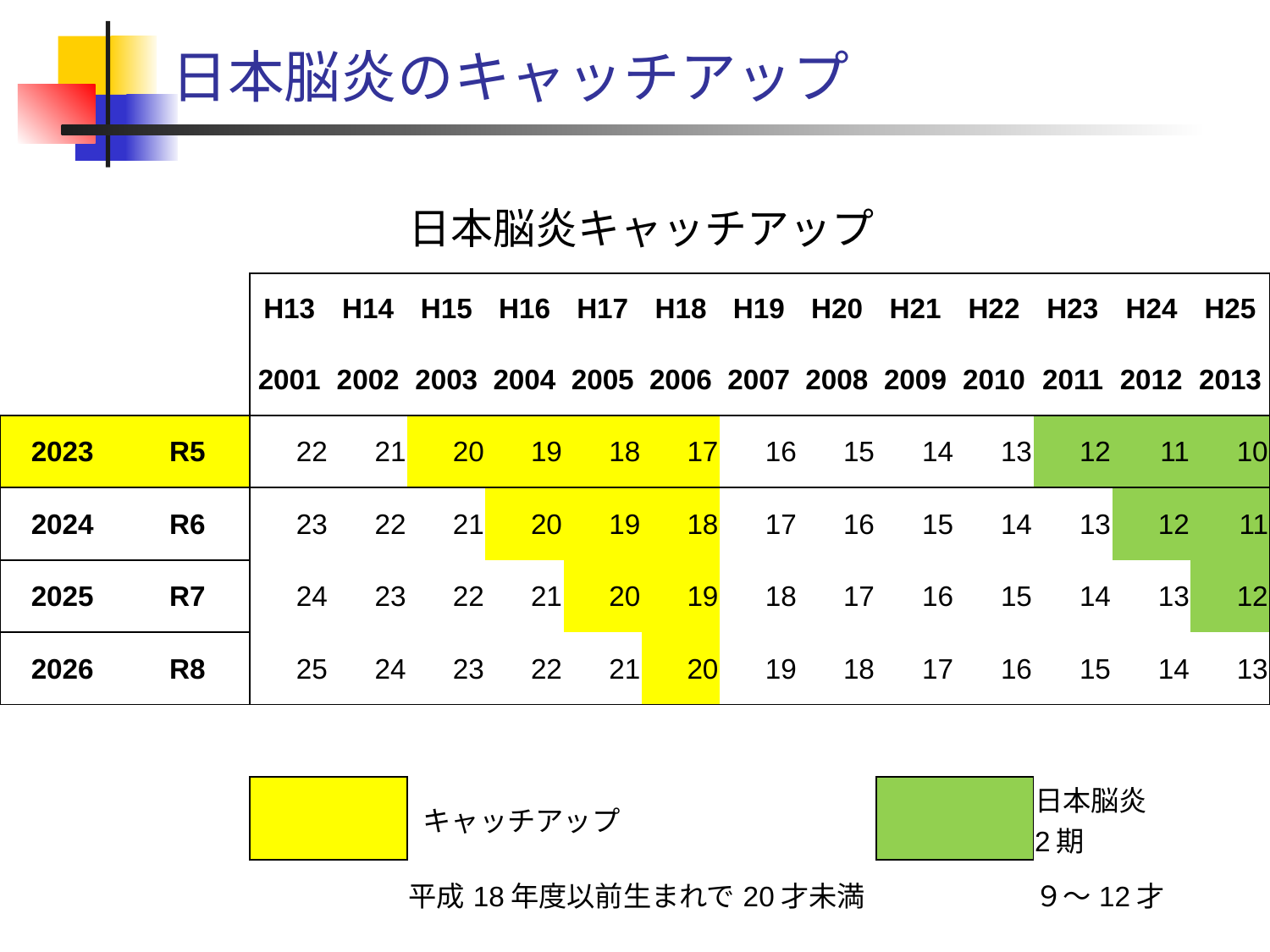

# 日本脳炎のキャッチアップ
|  |  |  |  | 日本脳炎キャッチアップ |  |  |  |  |  |  |  |  |  |  |
| --- | --- | --- | --- | --- | --- | --- | --- | --- | --- | --- | --- | --- | --- | --- |
|  |  | H13 | H14 | H15 | H16 | H17 | H18 | H19 | H20 | H21 | H22 | H23 | H24 | H25 |
|  |  | 2001 | 2002 | 2003 | 2004 | 2005 | 2006 | 2007 | 2008 | 2009 | 2010 | 2011 | 2012 | 2013 |
| 2023 | R5 | 22 | 21 | 20 | 19 | 18 | 17 | 16 | 15 | 14 | 13 | 12 | 11 | 10 |
| 2024 | R6 | 23 | 22 | 21 | 20 | 19 | 18 | 17 | 16 | 15 | 14 | 13 | 12 | 11 |
| 2025 | R7 | 24 | 23 | 22 | 21 | 20 | 19 | 18 | 17 | 16 | 15 | 14 | 13 | 12 |
| 2026 | R8 | 25 | 24 | 23 | 22 | 21 | 20 | 19 | 18 | 17 | 16 | 15 | 14 | 13 |
|  |  |  |  |  |  |  |  |  |  |  |  |  |  |  |
|  |  |  |  | キャッチアップ |  |  |  |  |  |  |  | 日本脳炎 2期 |  |  |
|  |  |  |  | 平成18年度以前生まれで20才未満 |  |  |  |  |  |  |  | ９～12才 |  |  |